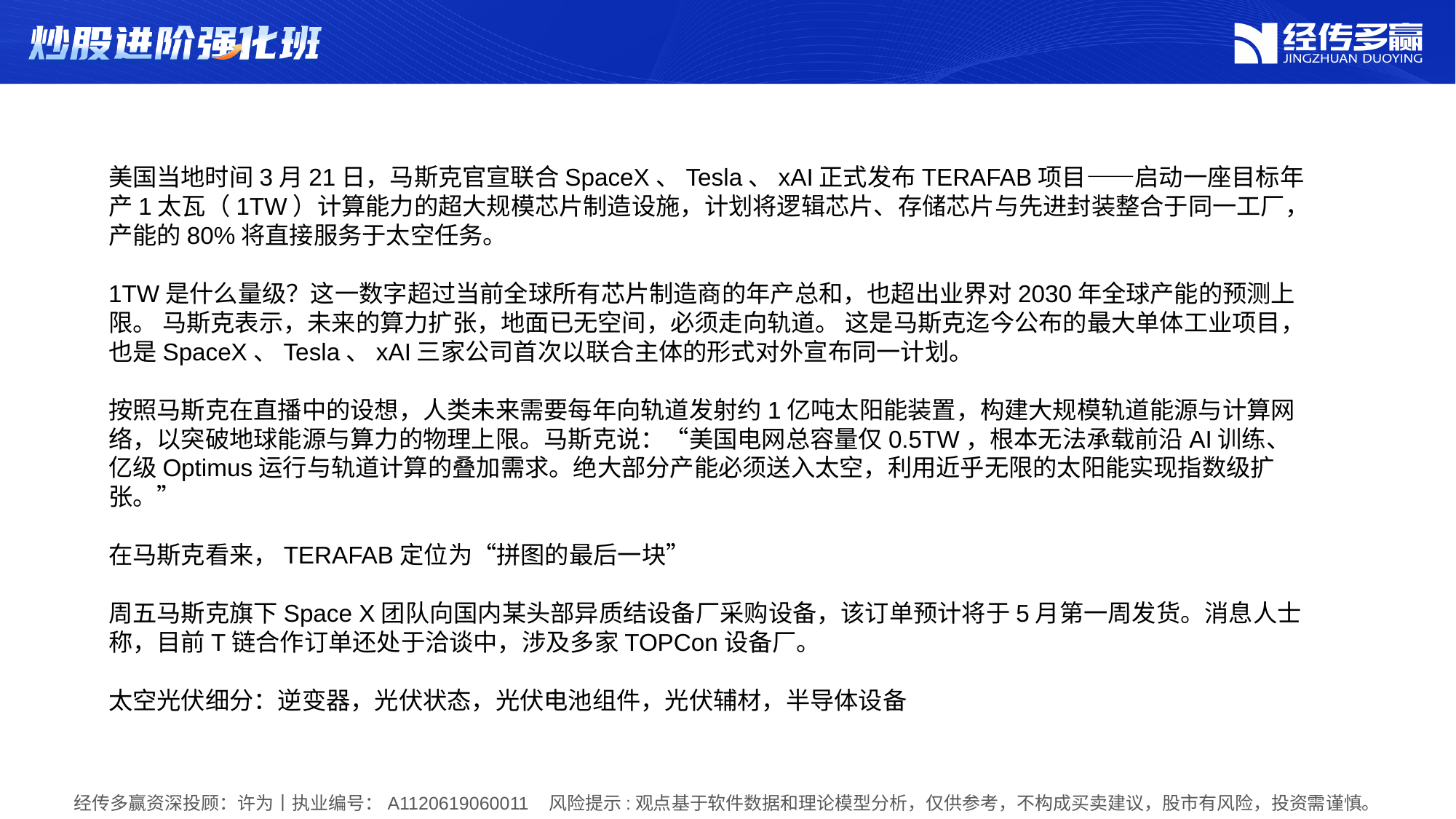

美国当地时间3月21日，马斯克官宣联合SpaceX、Tesla、xAI正式发布TERAFAB项目——启动一座目标年产1太瓦（1TW）计算能力的超大规模芯片制造设施，计划将逻辑芯片、存储芯片与先进封装整合于同一工厂，产能的80%将直接服务于太空任务。

1TW是什么量级？这一数字超过当前全球所有芯片制造商的年产总和，也超出业界对2030年全球产能的预测上限。 马斯克表示，未来的算力扩张，地面已无空间，必须走向轨道。 这是马斯克迄今公布的最大单体工业项目，也是SpaceX、Tesla、xAI三家公司首次以联合主体的形式对外宣布同一计划。

按照马斯克在直播中的设想，人类未来需要每年向轨道发射约1亿吨太阳能装置，构建大规模轨道能源与计算网络，以突破地球能源与算力的物理上限。马斯克说：“美国电网总容量仅0.5TW，根本无法承载前沿AI训练、亿级Optimus运行与轨道计算的叠加需求。绝大部分产能必须送入太空，利用近乎无限的太阳能实现指数级扩张。”

在马斯克看来，TERAFAB定位为“拼图的最后一块”

周五马斯克旗下Space X团队向国内某头部异质结设备厂采购设备，该订单预计将于5月第一周发货。消息人士称，目前T链合作订单还处于洽谈中，涉及多家TOPCon设备厂。

太空光伏细分：逆变器，光伏状态，光伏电池组件，光伏辅材，半导体设备